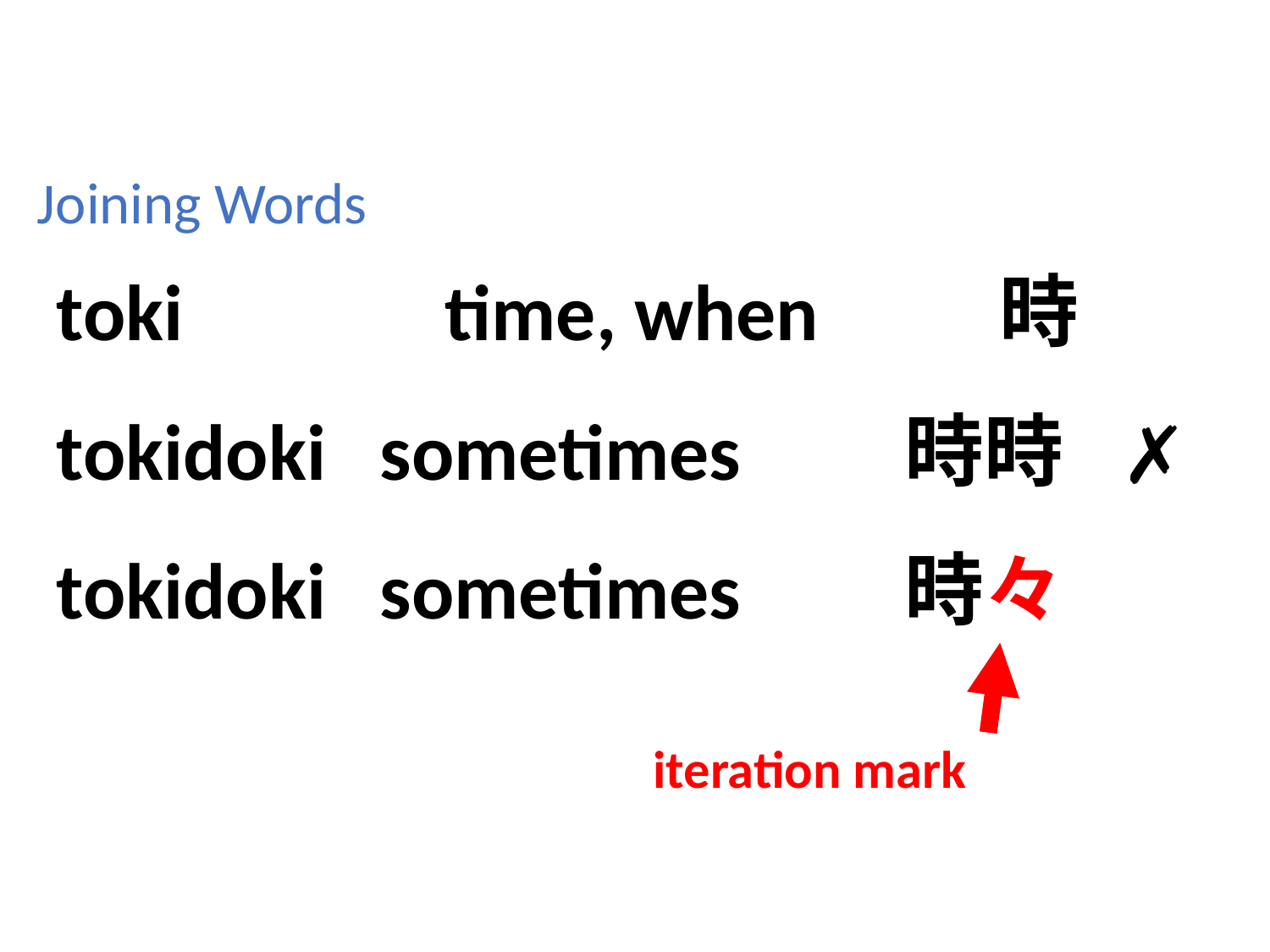

Joining Words
toki        　time, when         時
tokidoki   sometimes        時時
✗
tokidoki   sometimes        時々
iteration mark